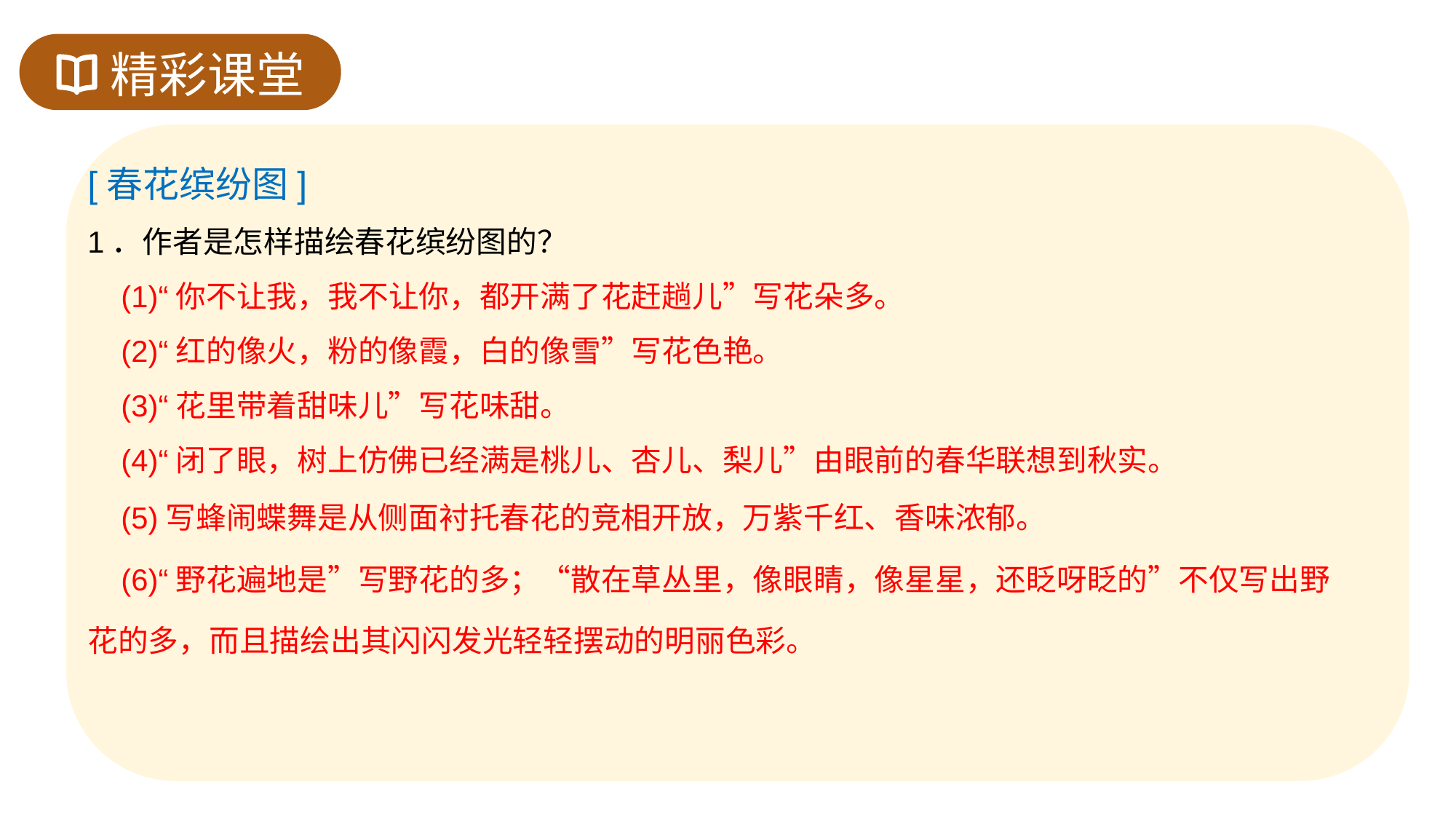

精彩课堂

[春花缤纷图]
1．作者是怎样描绘春花缤纷图的？
    (1)“你不让我，我不让你，都开满了花赶趟儿”写花朵多。
    (2)“红的像火，粉的像霞，白的像雪”写花色艳。
    (3)“花里带着甜味儿”写花味甜。
    (4)“闭了眼，树上仿佛已经满是桃儿、杏儿、梨儿”由眼前的春华联想到秋实。
    (5)写蜂闹蝶舞是从侧面衬托春花的竞相开放，万紫千红、香味浓郁。
    (6)“野花遍地是”写野花的多；“散在草丛里，像眼睛，像星星，还眨呀眨的”不仅写出野花的多，而且描绘出其闪闪发光轻轻摆动的明丽色彩。